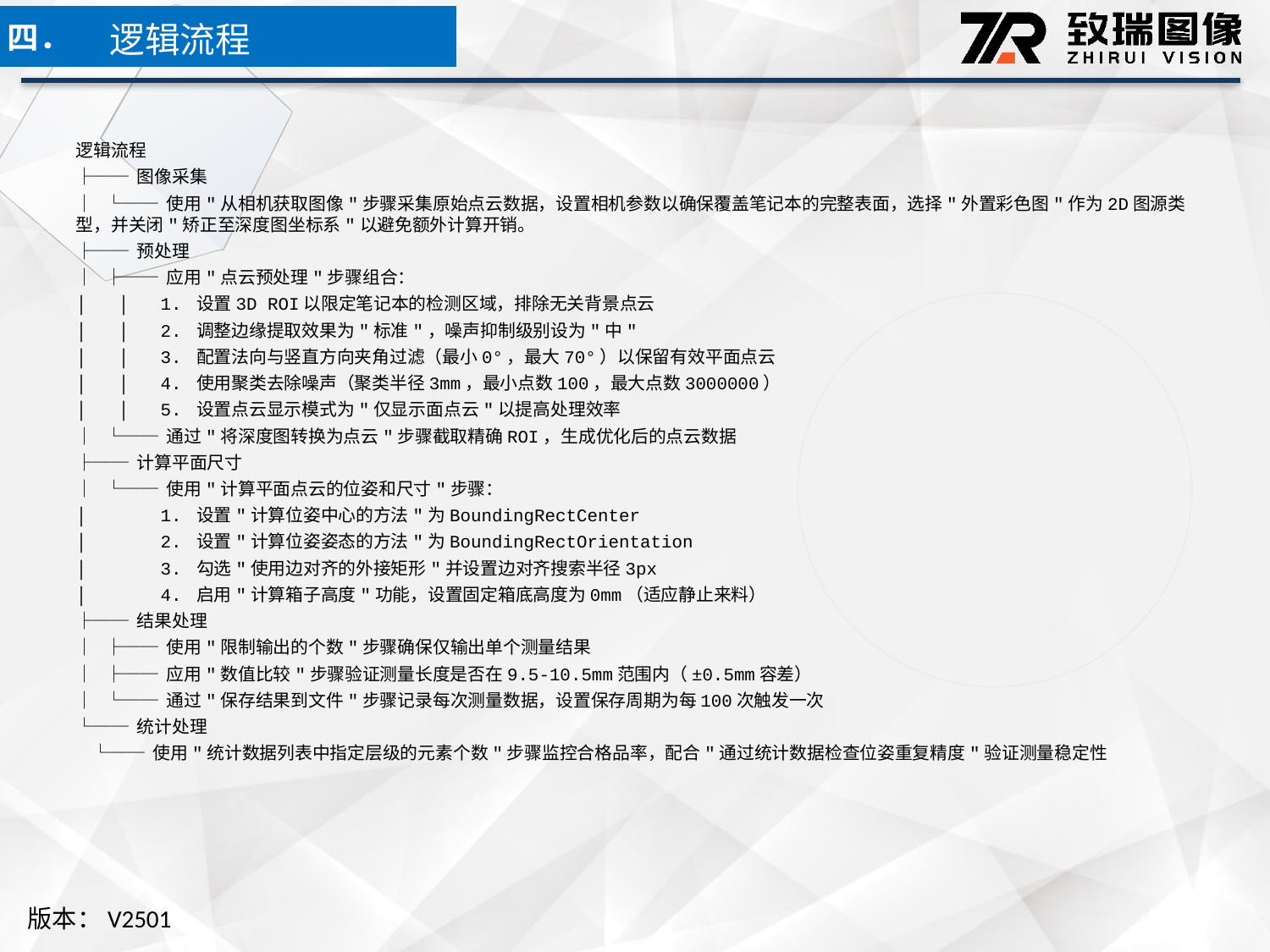

逻辑流程
四．

逻辑流程
├── 图像采集
│   └── 使用"从相机获取图像"步骤采集原始点云数据，设置相机参数以确保覆盖笔记本的完整表面，选择"外置彩色图"作为2D图源类型，并关闭"矫正至深度图坐标系"以避免额外计算开销。
├── 预处理
│   ├── 应用"点云预处理"步骤组合：
│   │   1. 设置3D ROI以限定笔记本的检测区域，排除无关背景点云
│   │   2. 调整边缘提取效果为"标准"，噪声抑制级别设为"中"
│   │   3. 配置法向与竖直方向夹角过滤（最小0°，最大70°）以保留有效平面点云
│   │   4. 使用聚类去除噪声（聚类半径3mm，最小点数100，最大点数3000000）
│   │   5. 设置点云显示模式为"仅显示面点云"以提高处理效率
│   └── 通过"将深度图转换为点云"步骤截取精确ROI，生成优化后的点云数据
├── 计算平面尺寸
│   └── 使用"计算平面点云的位姿和尺寸"步骤：
│       1. 设置"计算位姿中心的方法"为BoundingRectCenter
│       2. 设置"计算位姿姿态的方法"为BoundingRectOrientation
│       3. 勾选"使用边对齐的外接矩形"并设置边对齐搜索半径3px
│       4. 启用"计算箱子高度"功能，设置固定箱底高度为0mm（适应静止来料）
├── 结果处理
│   ├── 使用"限制输出的个数"步骤确保仅输出单个测量结果
│   ├── 应用"数值比较"步骤验证测量长度是否在9.5-10.5mm范围内（±0.5mm容差）
│   └── 通过"保存结果到文件"步骤记录每次测量数据，设置保存周期为每100次触发一次
└── 统计处理
    └── 使用"统计数据列表中指定层级的元素个数"步骤监控合格品率，配合"通过统计数据检查位姿重复精度"验证测量稳定性